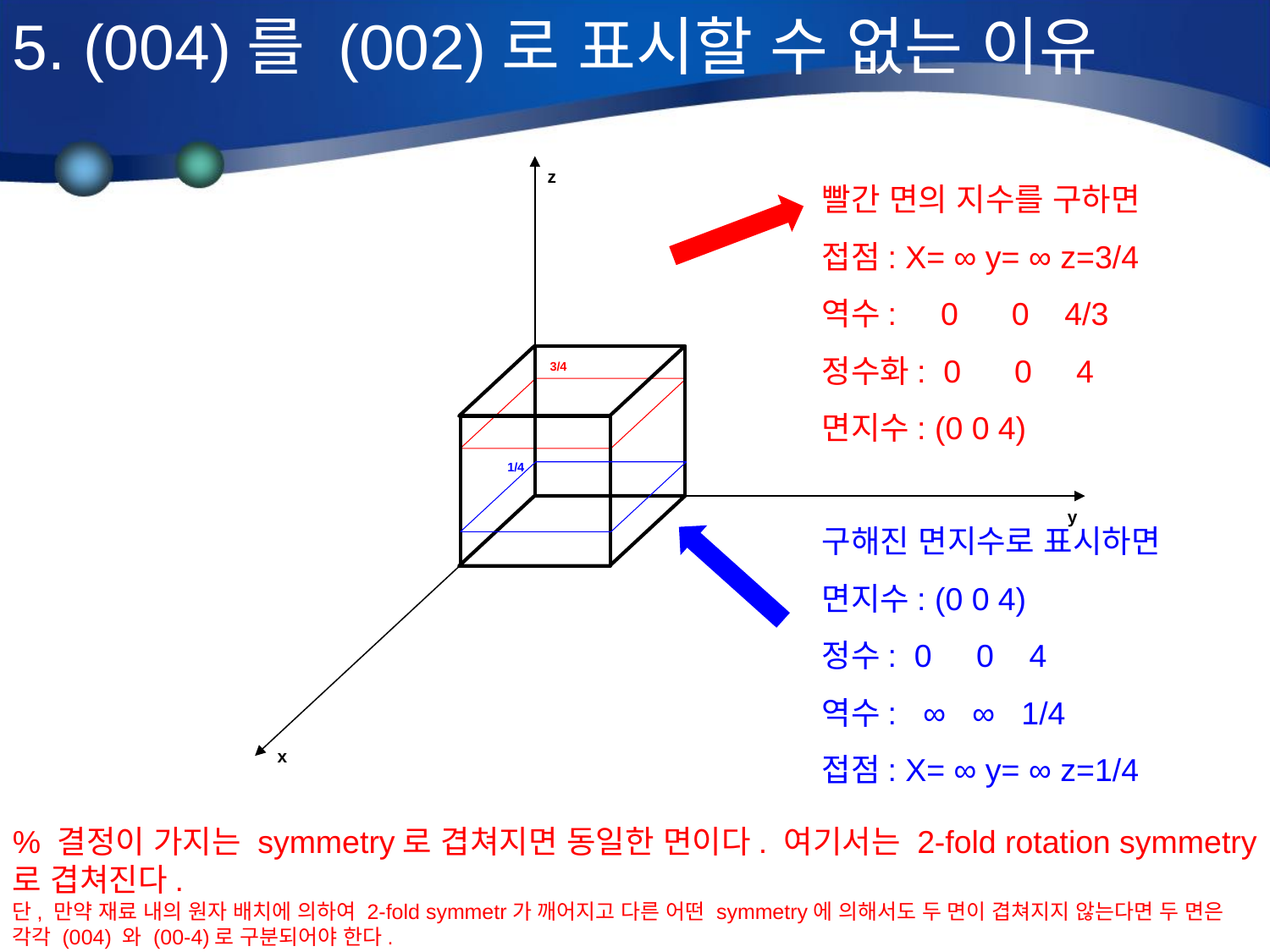

5. (004)를 (002)로 표시할 수 없는 이유
빨간 면의 지수를 구하면
접점: X= ∞ y= ∞ z=3/4
역수:     0      0    4/3
정수화:  0      0     4
면지수: (0 0 4)
z

3/4

1/4

구해진 면지수로 표시하면
면지수: (0 0 4)
정수:  0     0    4
역수:   ∞   ∞   1/4
접점: X= ∞ y= ∞ z=1/4
y

x
% 결정이 가지는 symmetry로 겹쳐지면 동일한 면이다. 여기서는 2-fold rotation symmetry로 겹쳐진다.
단, 만약 재료 내의 원자 배치에 의하여 2-fold symmetr가 깨어지고 다른 어떤 symmetry에 의해서도 두 면이 겹쳐지지 않는다면 두 면은 각각 (004) 와 (00-4)로 구분되어야 한다.